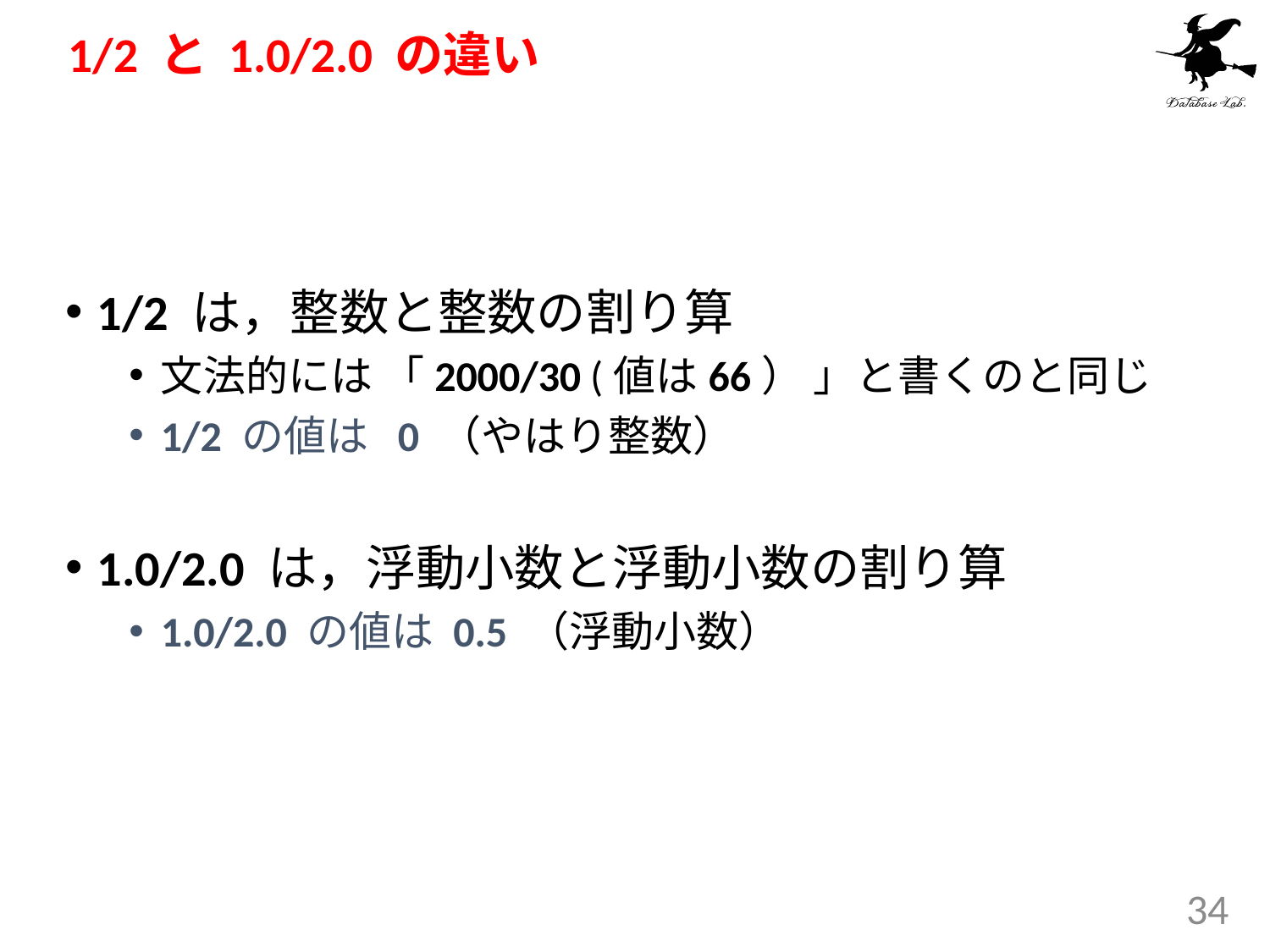

# 1/2 と 1.0/2.0 の違い
1/2 は，整数と整数の割り算
文法的には 「2000/30 (値は66） 」と書くのと同じ
1/2 の値は  0 （やはり整数）

1.0/2.0 は，浮動小数と浮動小数の割り算
1.0/2.0 の値は 0.5 （浮動小数）

34